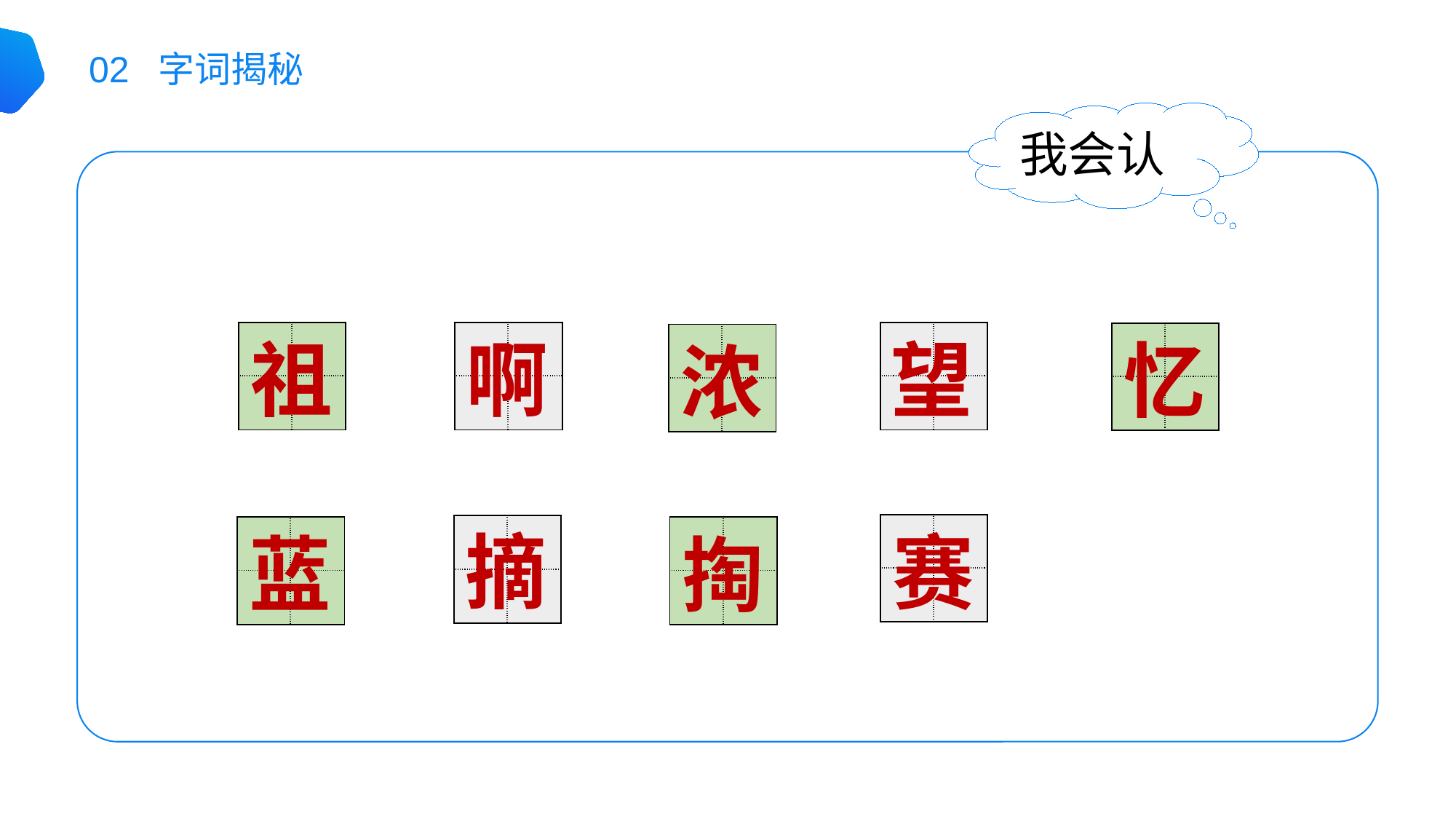

02  字词揭秘
我会认
|  |  |
| --- | --- |
|  |  |
|  |  |
| --- | --- |
|  |  |
|  |  |
| --- | --- |
|  |  |
啊
望
|  |  |
| --- | --- |
|  |  |
祖
忆
|  |  |
| --- | --- |
|  |  |
浓
|  |  |
| --- | --- |
|  |  |
摘
|  |  |
| --- | --- |
|  |  |
赛
|  |  |
| --- | --- |
|  |  |
|  |  |
| --- | --- |
|  |  |
蓝
掏